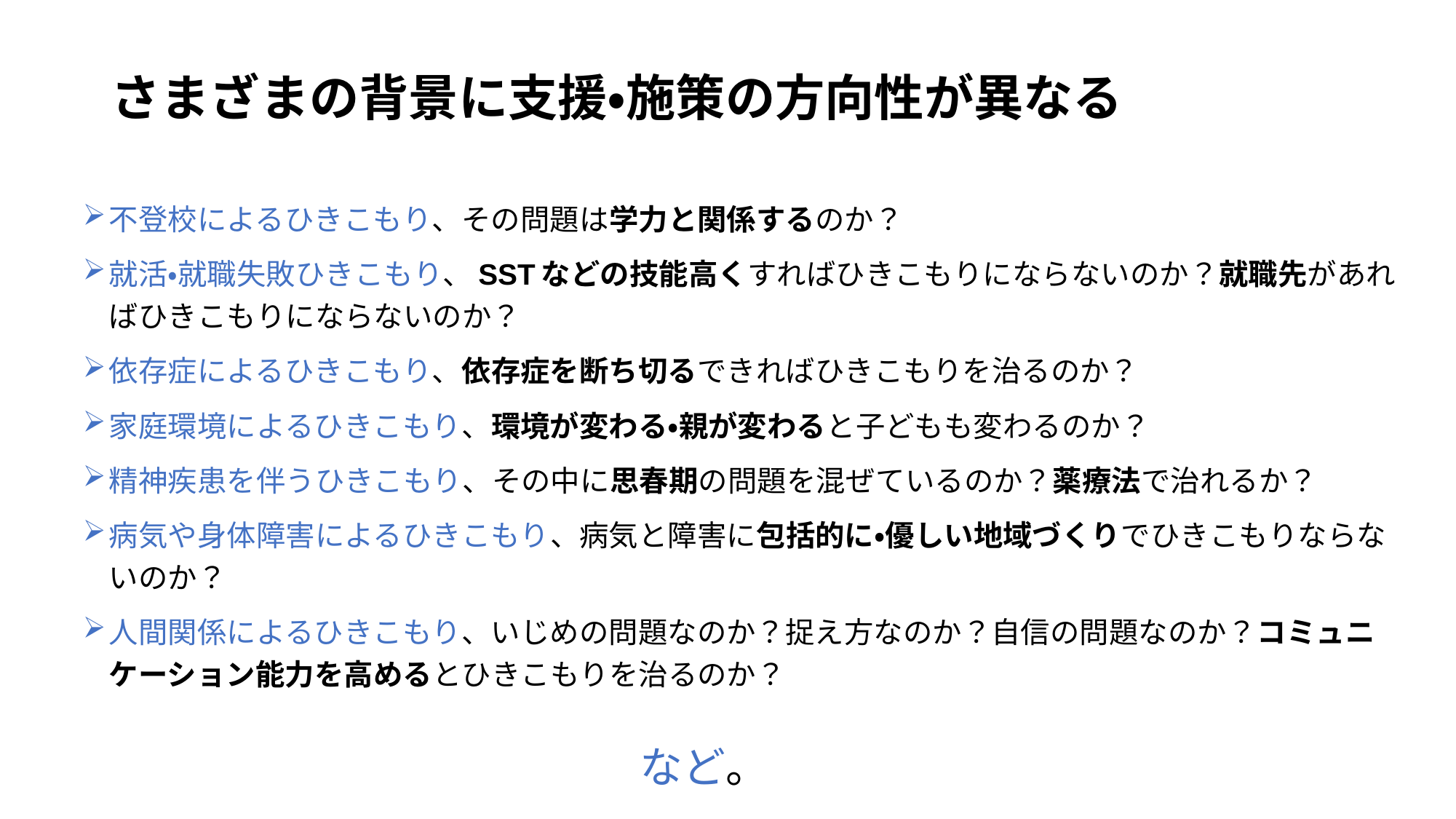

# さまざまの背景に支援・施策の方向性が異なる
不登校によるひきこもり、その問題は学力と関係するのか？
就活・就職失敗ひきこもり、SSTなどの技能高くすればひきこもりにならないのか？就職先があればひきこもりにならないのか？
依存症によるひきこもり、依存症を断ち切るできればひきこもりを治るのか？
家庭環境によるひきこもり、環境が変わる・親が変わると子どもも変わるのか？
精神疾患を伴うひきこもり、その中に思春期の問題を混ぜているのか？薬療法で治れるか？
病気や身体障害によるひきこもり、病気と障害に包括的に・優しい地域づくりでひきこもりならないのか？
人間関係によるひきこもり、いじめの問題なのか？捉え方なのか？自信の問題なのか？コミュニケーション能力を高めるとひきこもりを治るのか？
　　　　　　　　　　　　　　　　　　など。